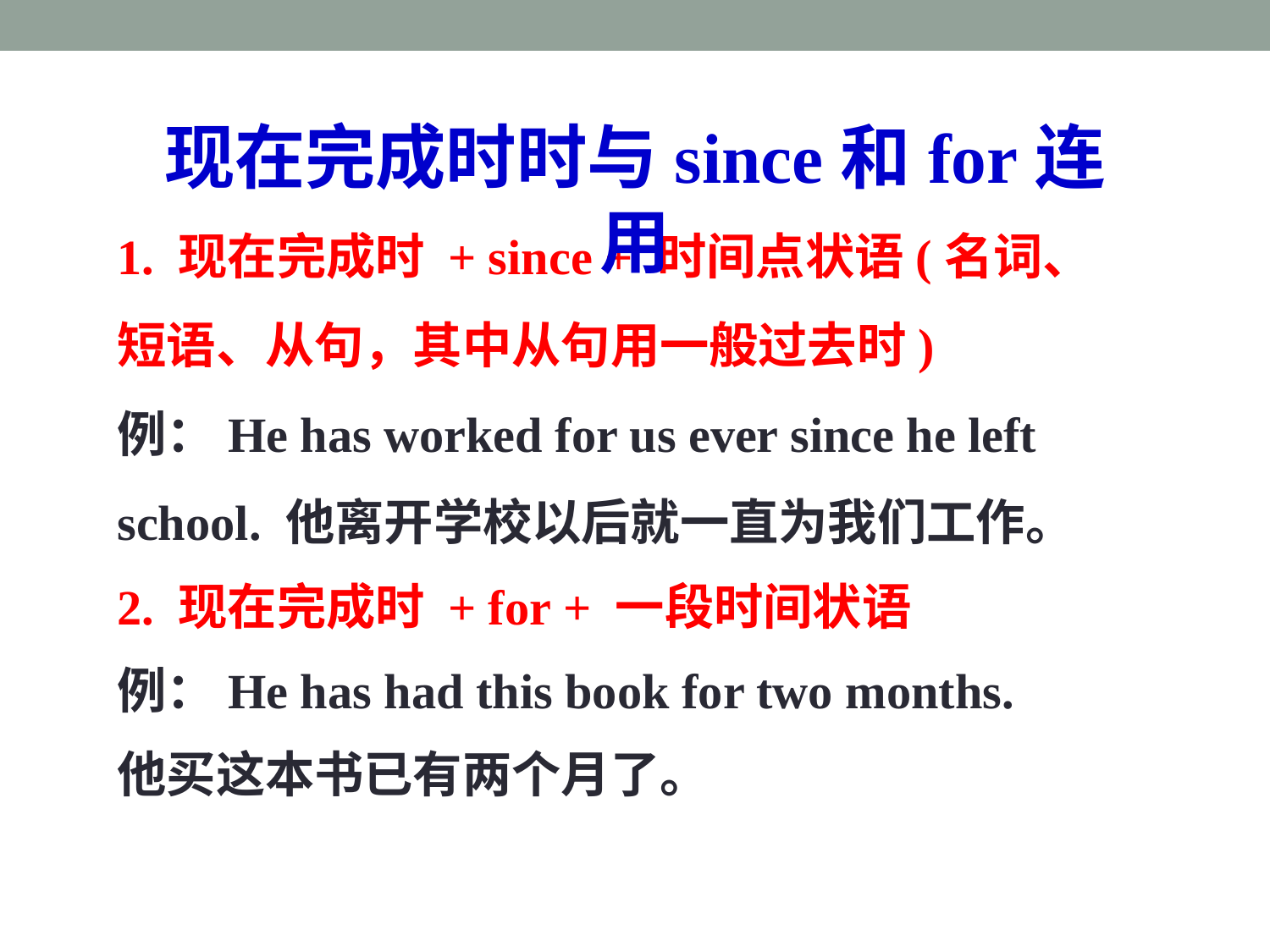

现在完成时时与since和for连用
1. 现在完成时 + since + 时间点状语(名词、短语、从句，其中从句用一般过去时)
例：He has worked for us ever since he left school. 他离开学校以后就一直为我们工作。
2. 现在完成时 + for + 一段时间状语
例：He has had this book for two months.
他买这本书已有两个月了。